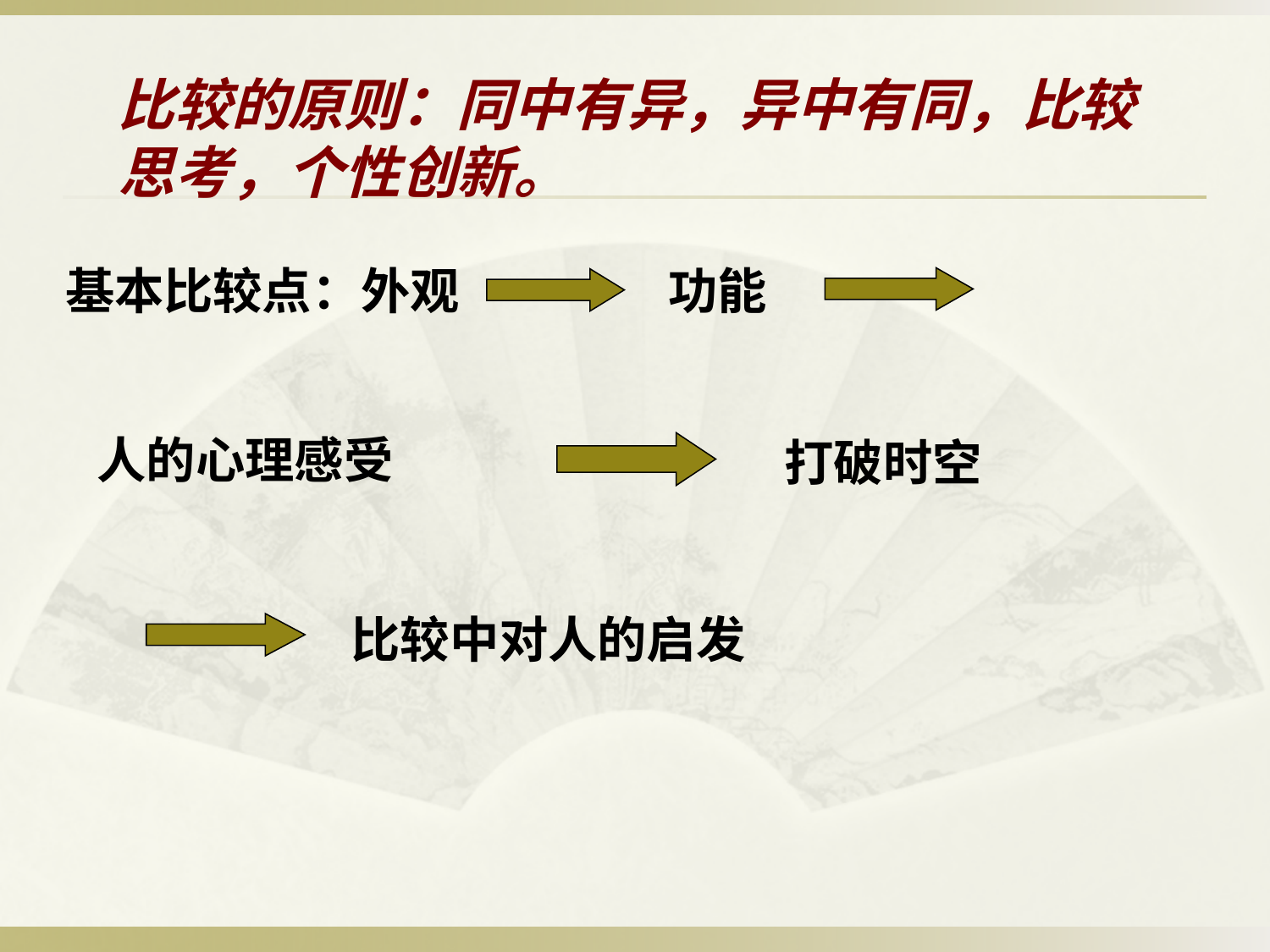

比较的原则：同中有异，异中有同，比较思考，个性创新。
基本比较点：外观
功能

人的心理感受
打破时空

比较中对人的启发